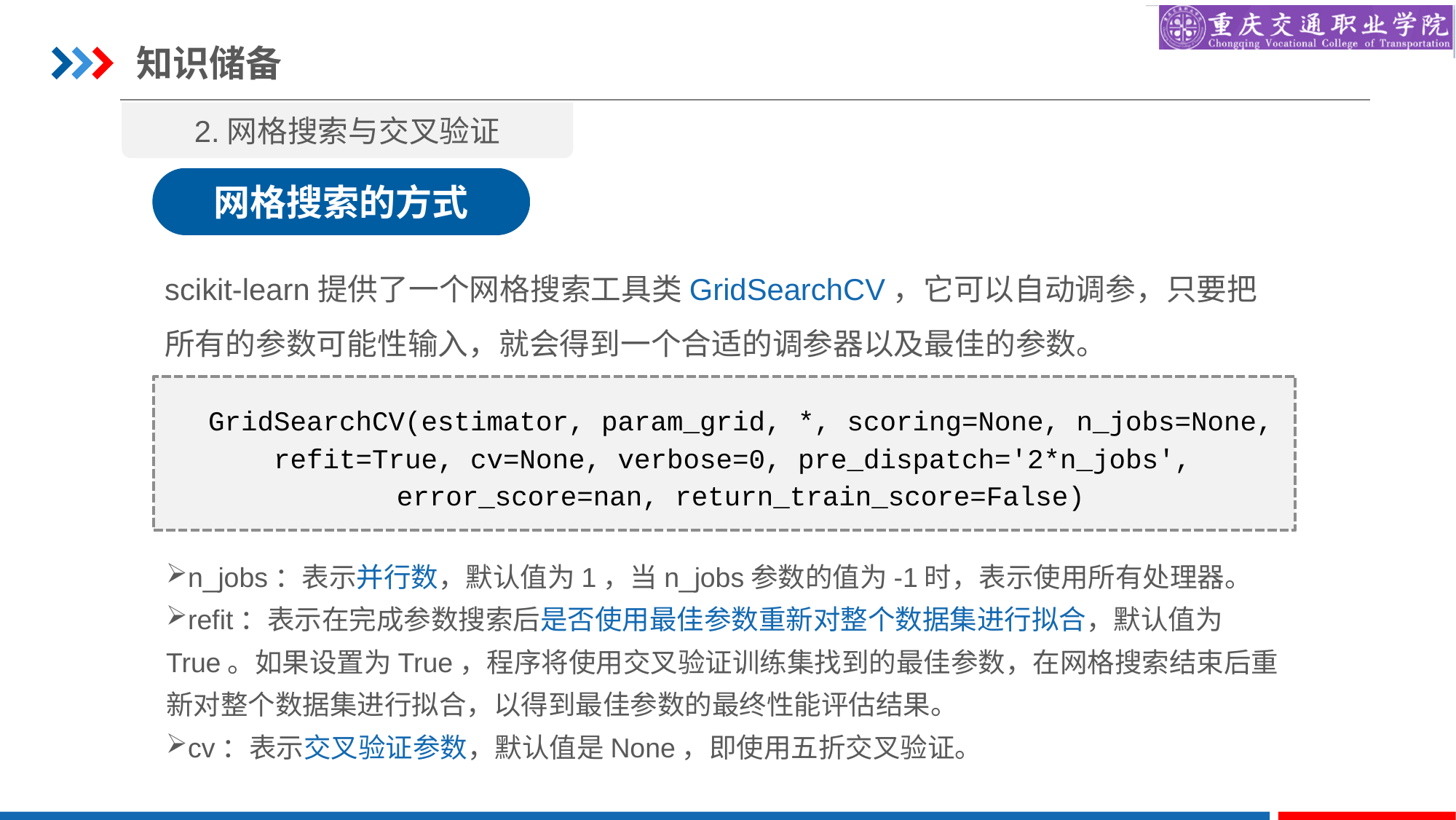

知识储备

2.网格搜索与交叉验证
网格搜索的方式
scikit-learn提供了一个网格搜索工具类GridSearchCV，它可以自动调参，只要把所有的参数可能性输入，就会得到一个合适的调参器以及最佳的参数。

GridSearchCV(estimator, param_grid, *, scoring=None, n_jobs=None,
refit=True, cv=None, verbose=0, pre_dispatch='2*n_jobs',
error_score=nan, return_train_score=False)
n_jobs：表示并行数，默认值为1，当n_jobs参数的值为-1时，表示使用所有处理器。
refit：表示在完成参数搜索后是否使用最佳参数重新对整个数据集进行拟合，默认值为True。如果设置为True，程序将使用交叉验证训练集找到的最佳参数，在网格搜索结束后重新对整个数据集进行拟合，以得到最佳参数的最终性能评估结果。
cv：表示交叉验证参数，默认值是None，即使用五折交叉验证。